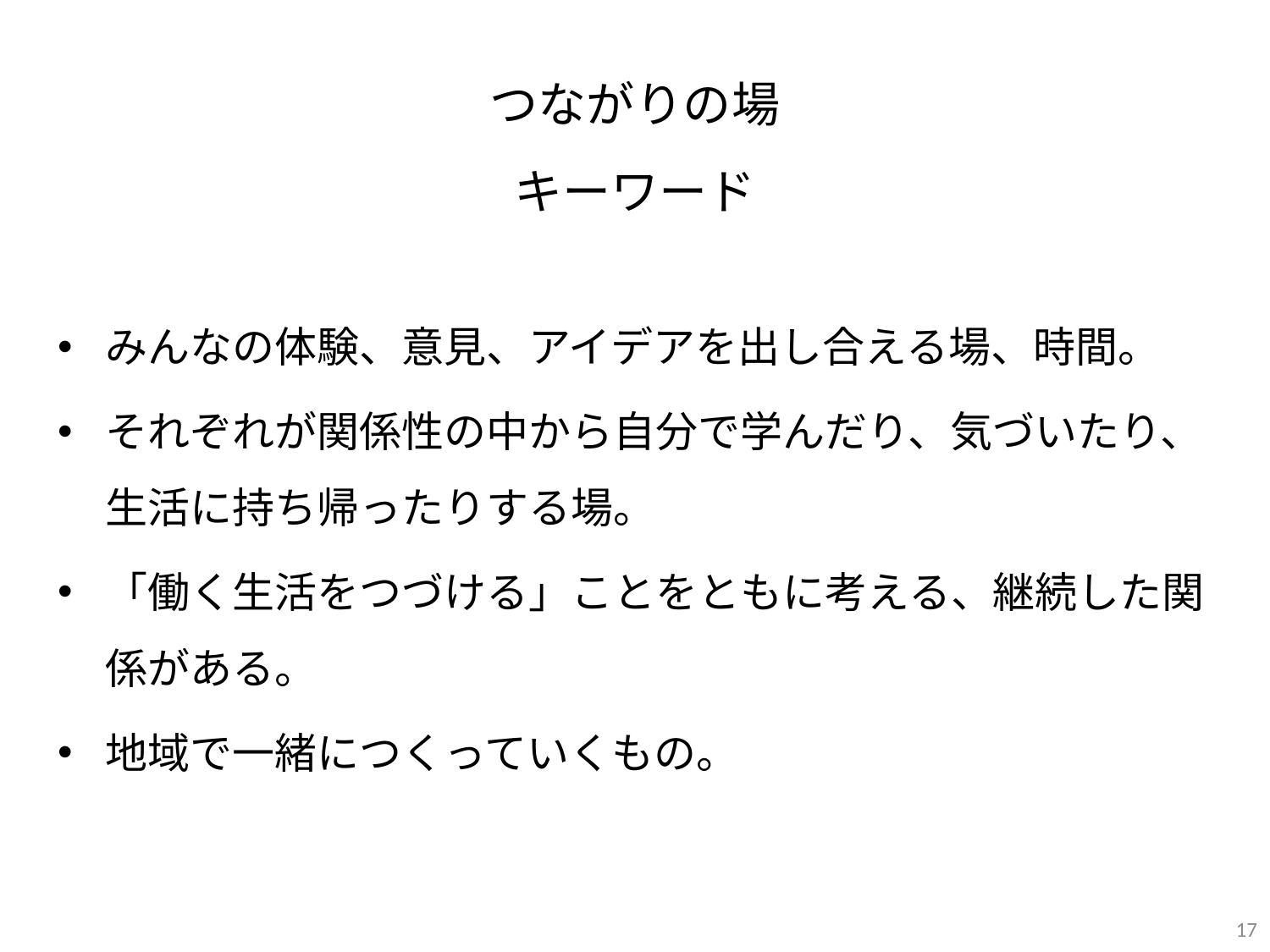

# つながりの場 キーワード
みんなの体験、意見、アイデアを出し合える場、時間。
それぞれが関係性の中から自分で学んだり、気づいたり、生活に持ち帰ったりする場。
「働く生活をつづける」ことをともに考える、継続した関係がある。
地域で一緒につくっていくもの。
17